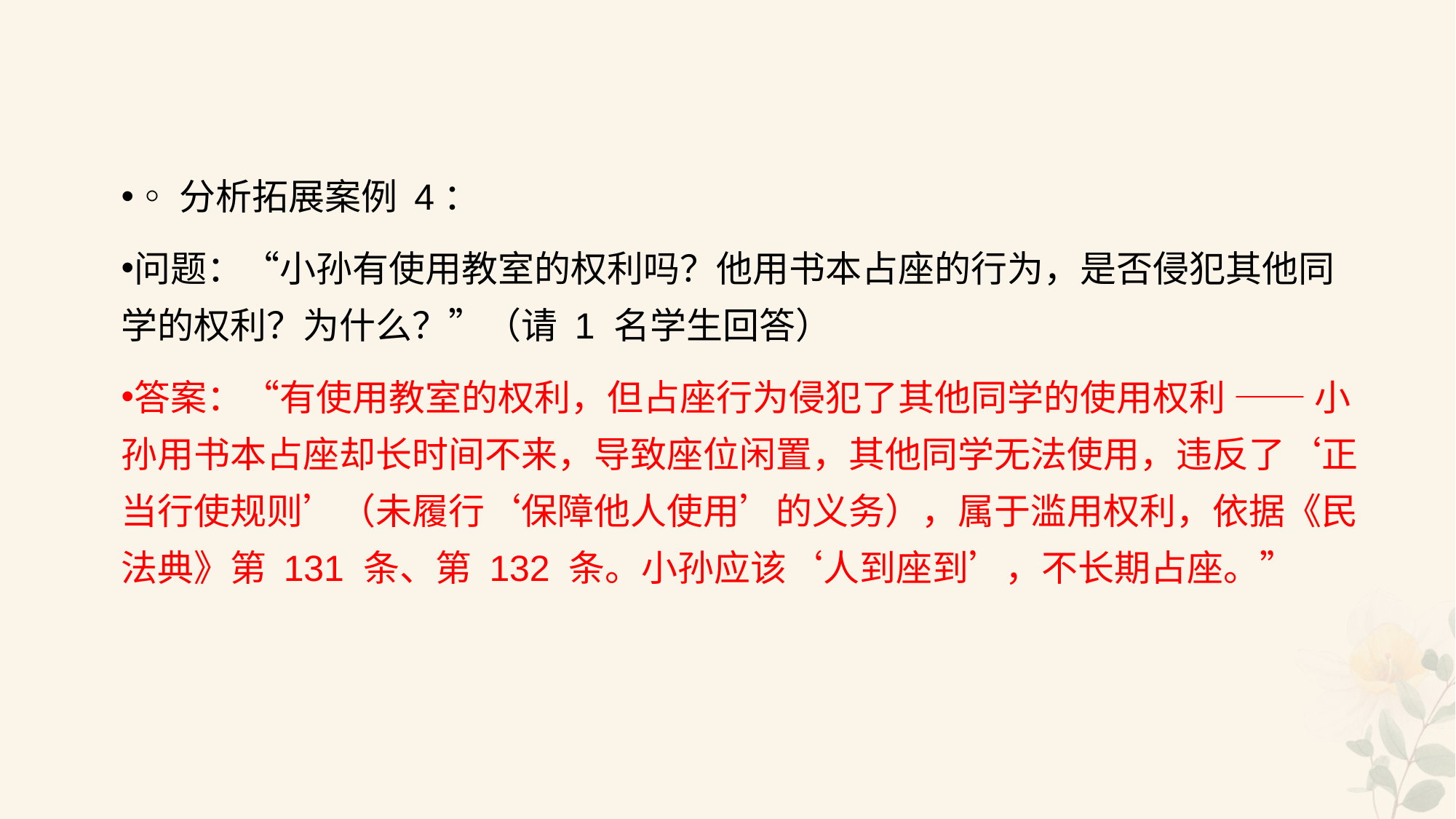

#
◦分析拓展案例 4：
问题：“小孙有使用教室的权利吗？他用书本占座的行为，是否侵犯其他同学的权利？为什么？”（请 1 名学生回答）
答案：“有使用教室的权利，但占座行为侵犯了其他同学的使用权利 —— 小孙用书本占座却长时间不来，导致座位闲置，其他同学无法使用，违反了‘正当行使规则’（未履行‘保障他人使用’的义务），属于滥用权利，依据《民法典》第 131 条、第 132 条。小孙应该‘人到座到’，不长期占座。”